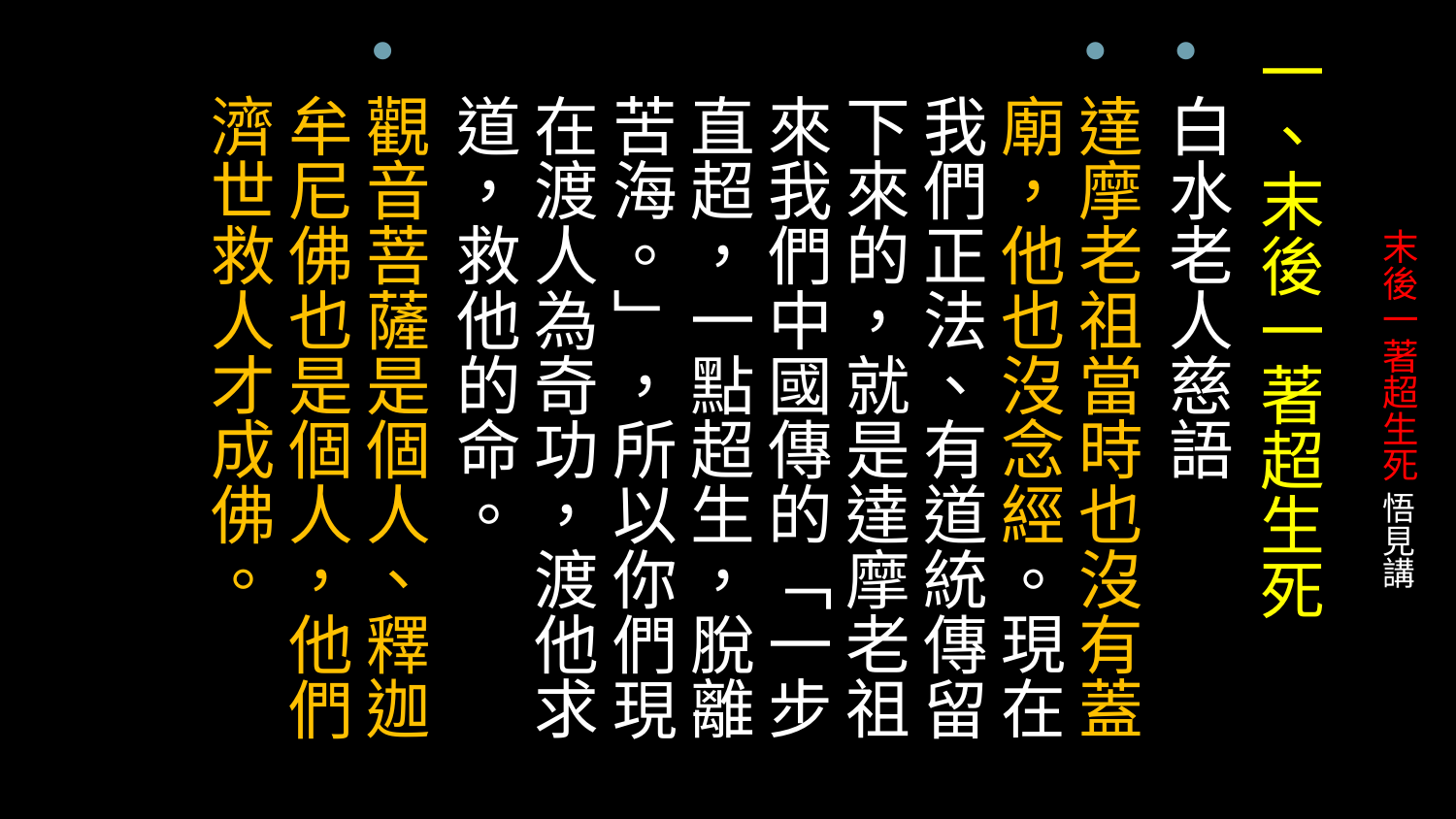

一、末後一著超生死
白水老人慈語
達摩老祖當時也沒有蓋廟，他也沒念經。現在我們正法、有道統傳留下來的，就是達摩老祖來我們中國傳的「一步直超，一點超生，脫離苦海。」，所以你們現在渡人為奇功，渡他求道，救他的命。
觀音菩薩是個人、釋迦牟尼佛也是個人，他們濟世救人才成佛。

# 末後一著超生死 悟見講